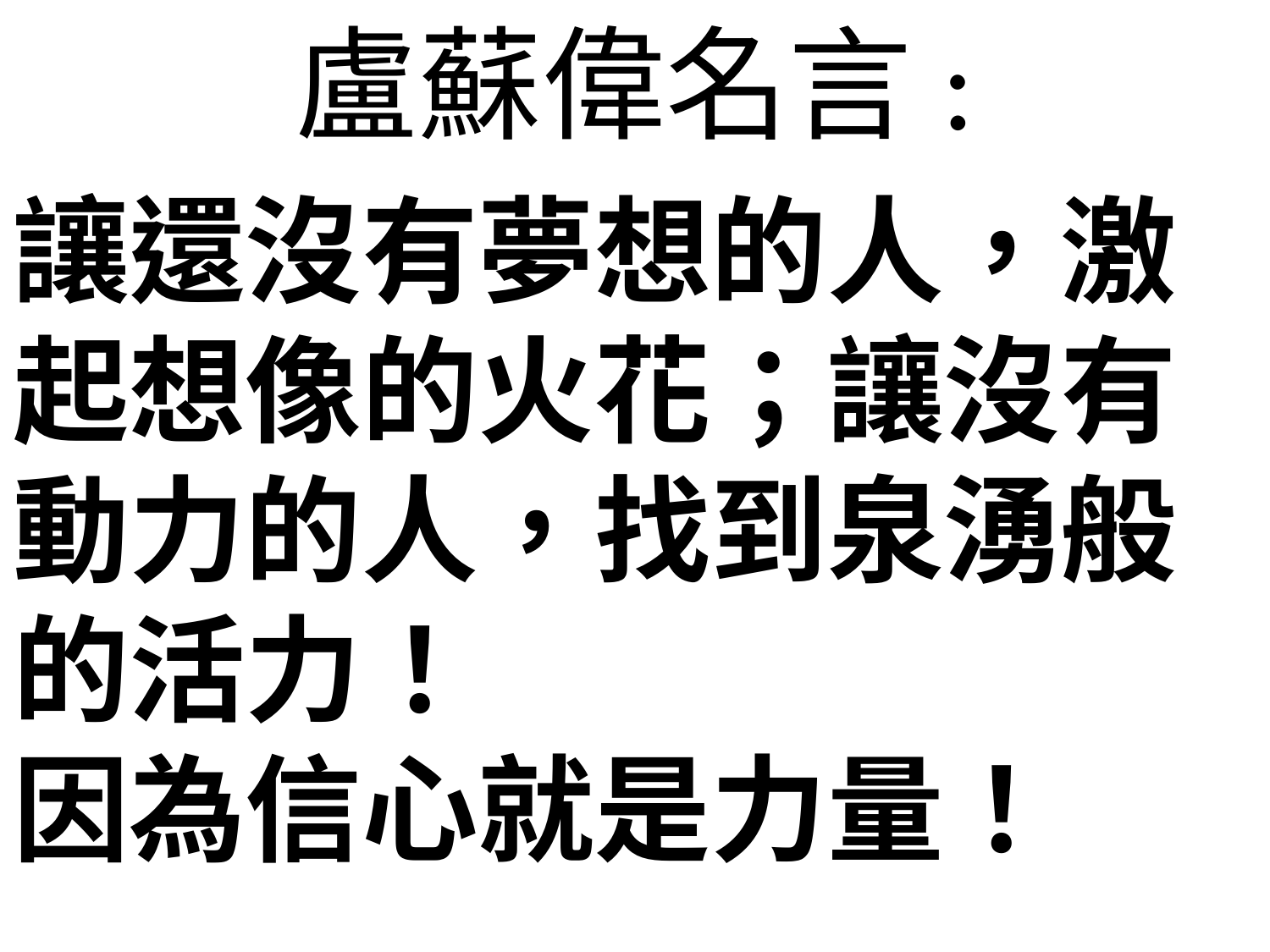

盧蘇偉名言:
讓還沒有夢想的人，激起想像的火花；讓沒有動力的人，找到泉湧般的活力！
因為信心就是力量！